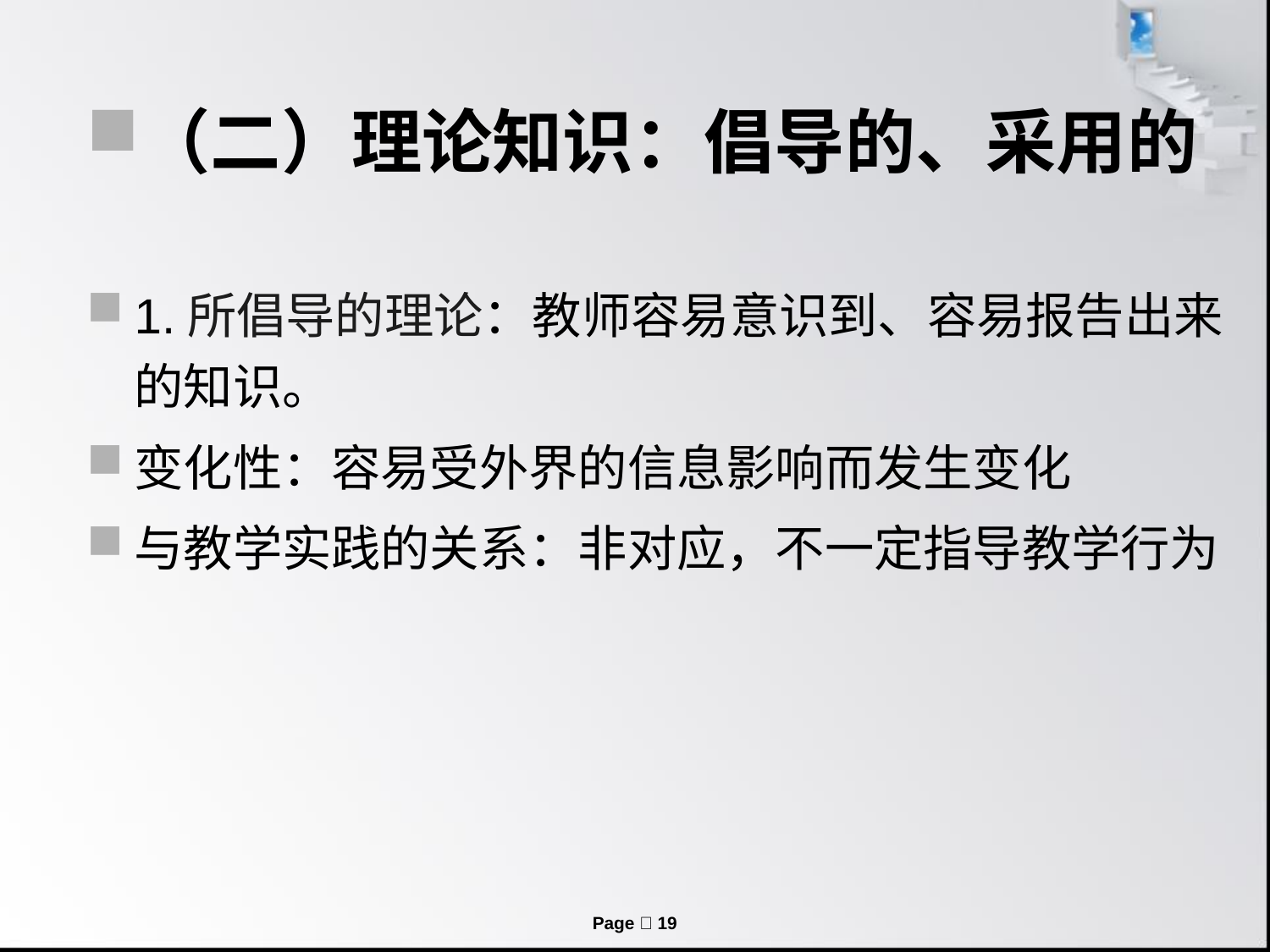

（二）理论知识：倡导的、采用的

1.所倡导的理论：教师容易意识到、容易报告出来的知识。
变化性：容易受外界的信息影响而发生变化
与教学实践的关系：非对应，不一定指导教学行为